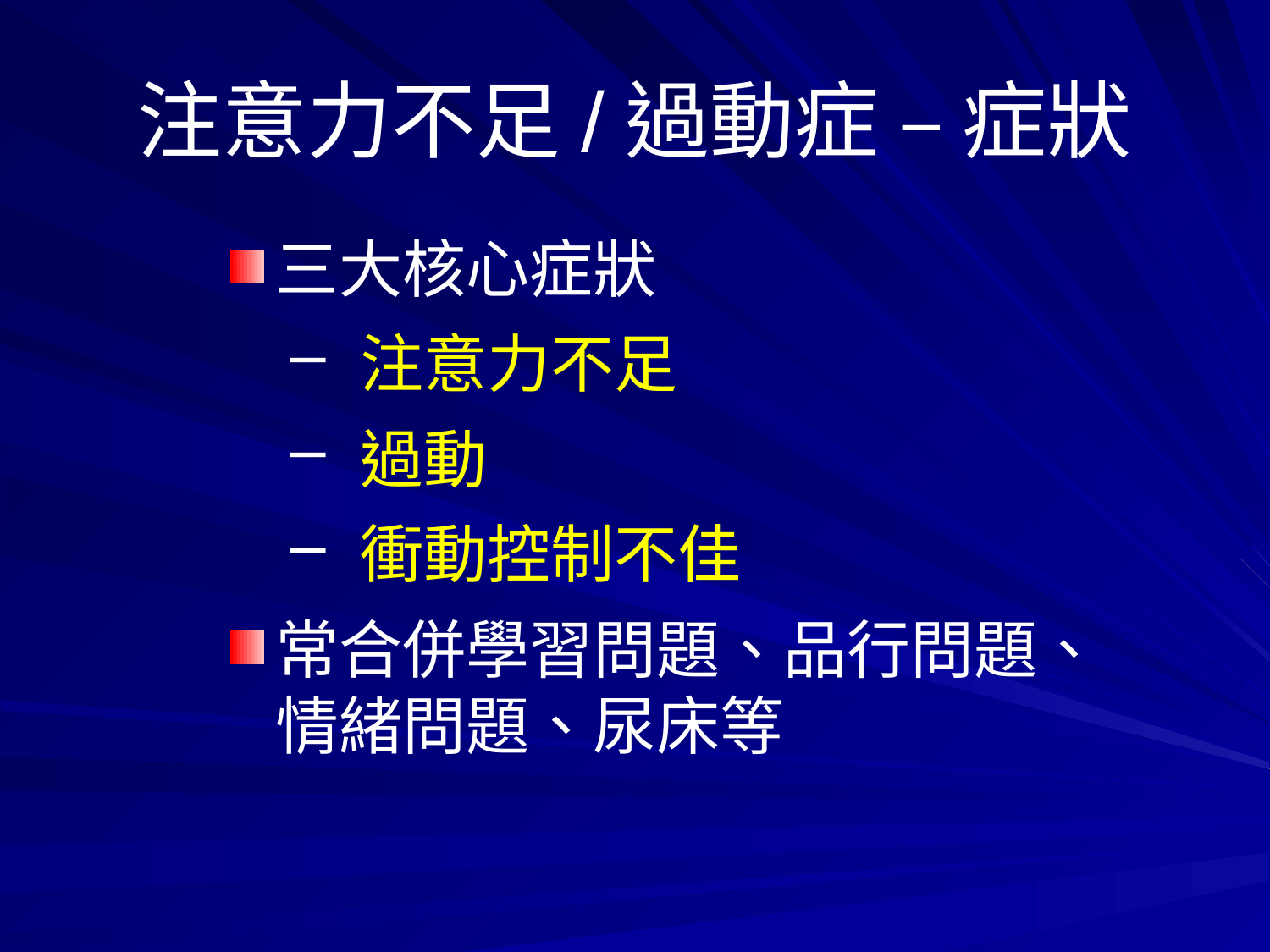

# 注意力不足/過動症 – 症狀
三大核心症狀
 注意力不足
 過動
 衝動控制不佳
常合併學習問題、品行問題、情緒問題、尿床等